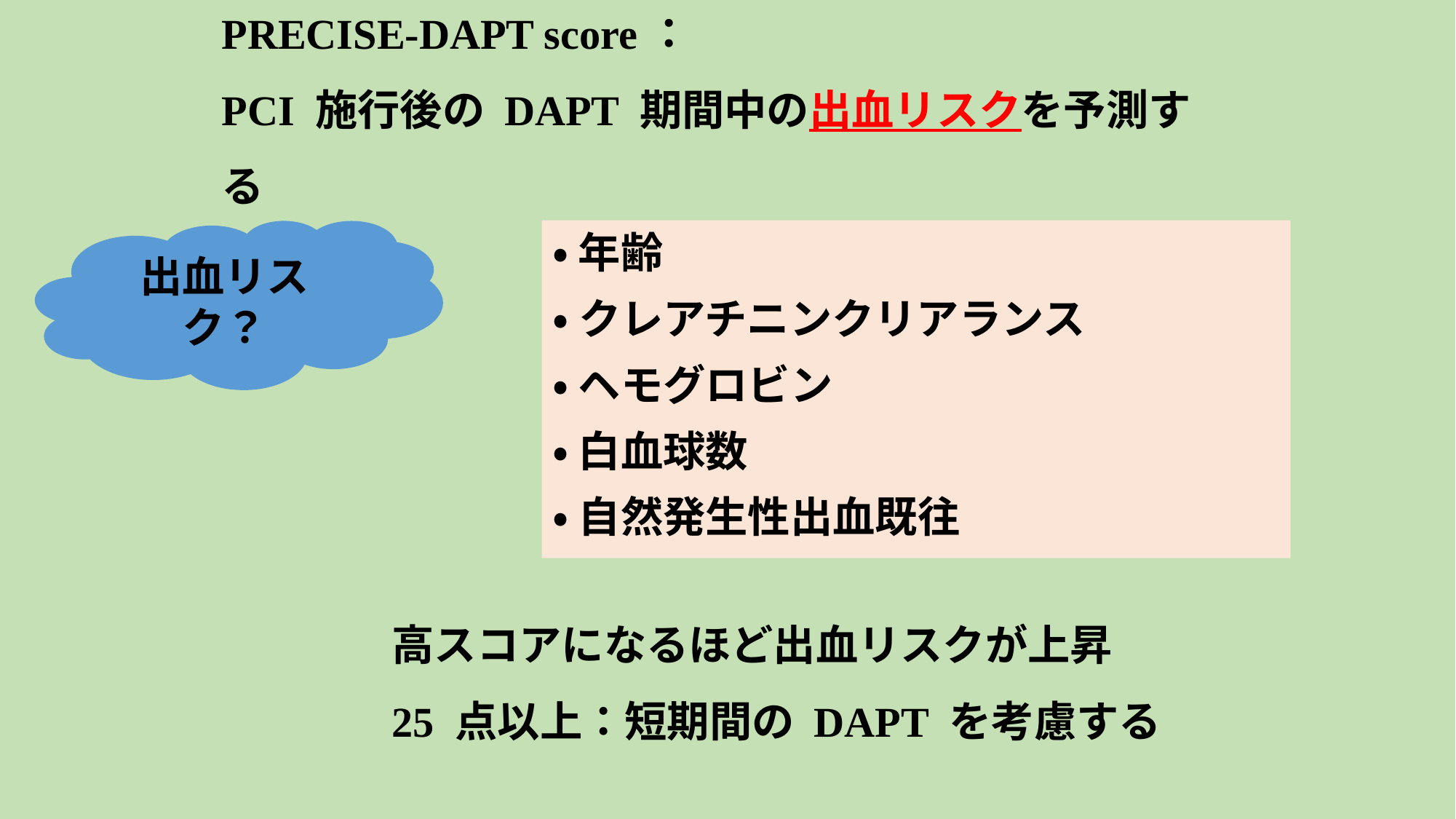

# PRECISE-DAPT score： PCI 施行後の DAPT 期間中の出血リスクを予測する
出血リスク？
・ 年齢
・ クレアチニンクリアランス
・ ヘモグロビン
・ 白血球数
・ 自然発生性出血既往
高スコアになるほど出血リスクが上昇
25 点以上：短期間の DAPT を考慮する